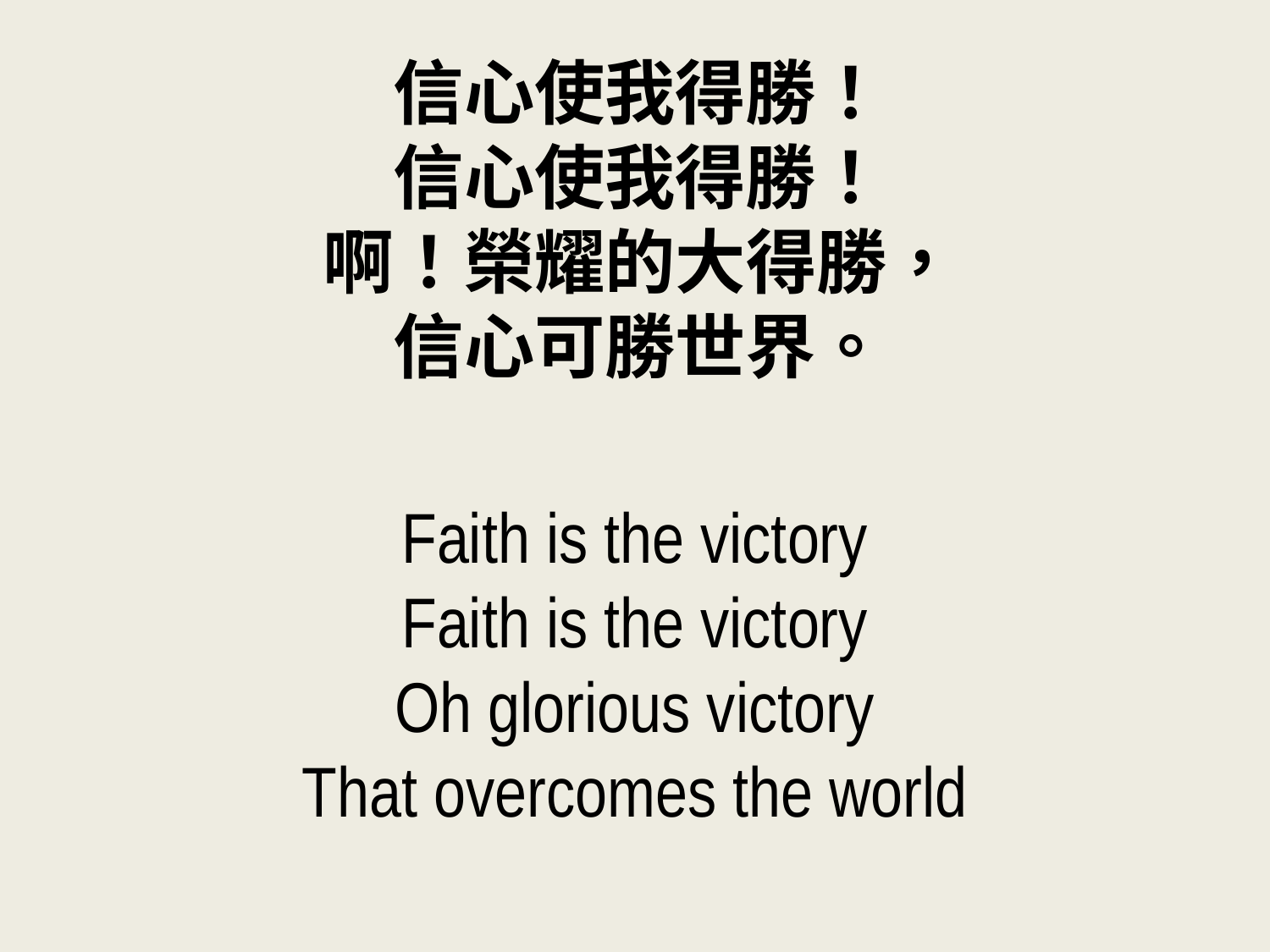

信心使我得勝！
信心使我得勝！
啊！榮耀的大得勝，
信心可勝世界。
Faith is the victory
Faith is the victory
Oh glorious victory
That overcomes the world